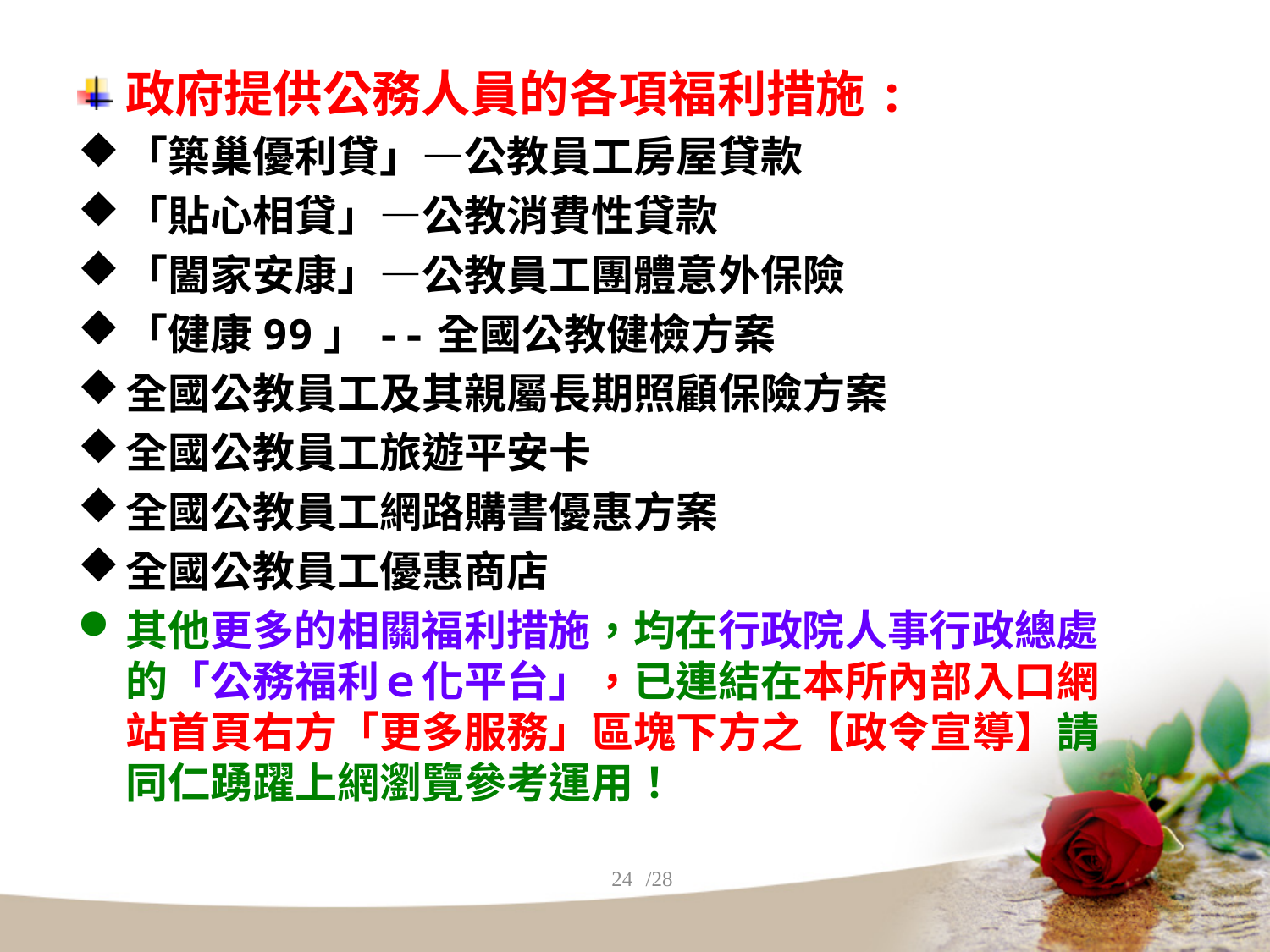

政府提供公務人員的各項福利措施:
「築巢優利貸」—公教員工房屋貸款
「貼心相貸」—公教消費性貸款
「闔家安康」—公教員工團體意外保險
「健康99」--全國公教健檢方案
全國公教員工及其親屬長期照顧保險方案
全國公教員工旅遊平安卡
全國公教員工網路購書優惠方案
全國公教員工優惠商店
其他更多的相關福利措施，均在行政院人事行政總處的「公務福利ｅ化平台」，已連結在本所內部入口網站首頁右方「更多服務」區塊下方之【政令宣導】請同仁踴躍上網瀏覽參考運用！
24
/28